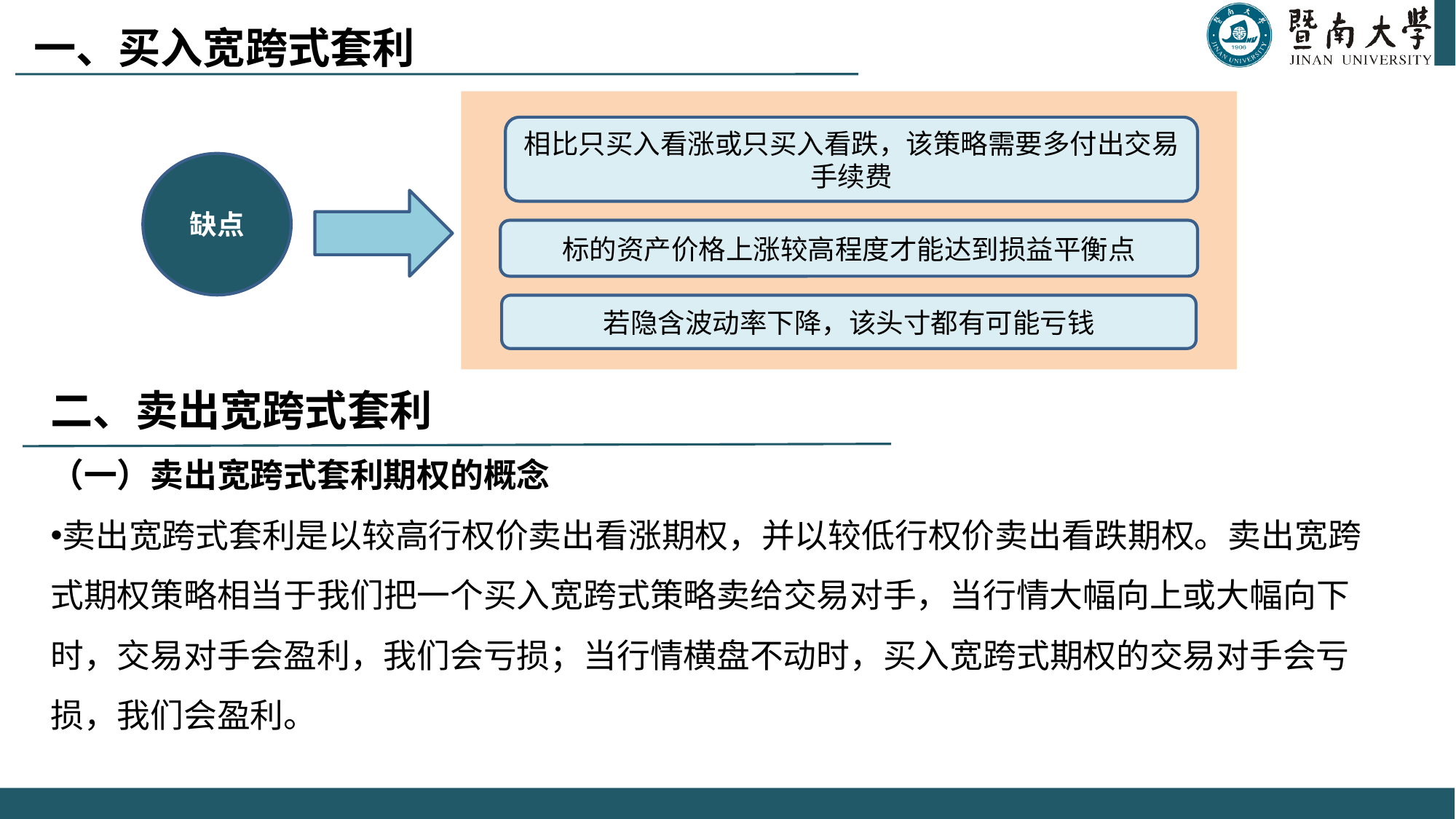

一、买入宽跨式套利

相比只买入看涨或只买入看跌，该策略需要多付出交易手续费
缺点
标的资产价格上涨较高程度才能达到损益平衡点

若隐含波动率下降，该头寸都有可能亏钱

（一）卖出宽跨式套利期权的概念
卖出宽跨式套利是以较高行权价卖出看涨期权，并以较低行权价卖出看跌期权。卖出宽跨式期权策略相当于我们把一个买入宽跨式策略卖给交易对手，当行情大幅向上或大幅向下时，交易对手会盈利，我们会亏损；当行情横盘不动时，买入宽跨式期权的交易对手会亏损，我们会盈利。

二、卖出宽跨式套利